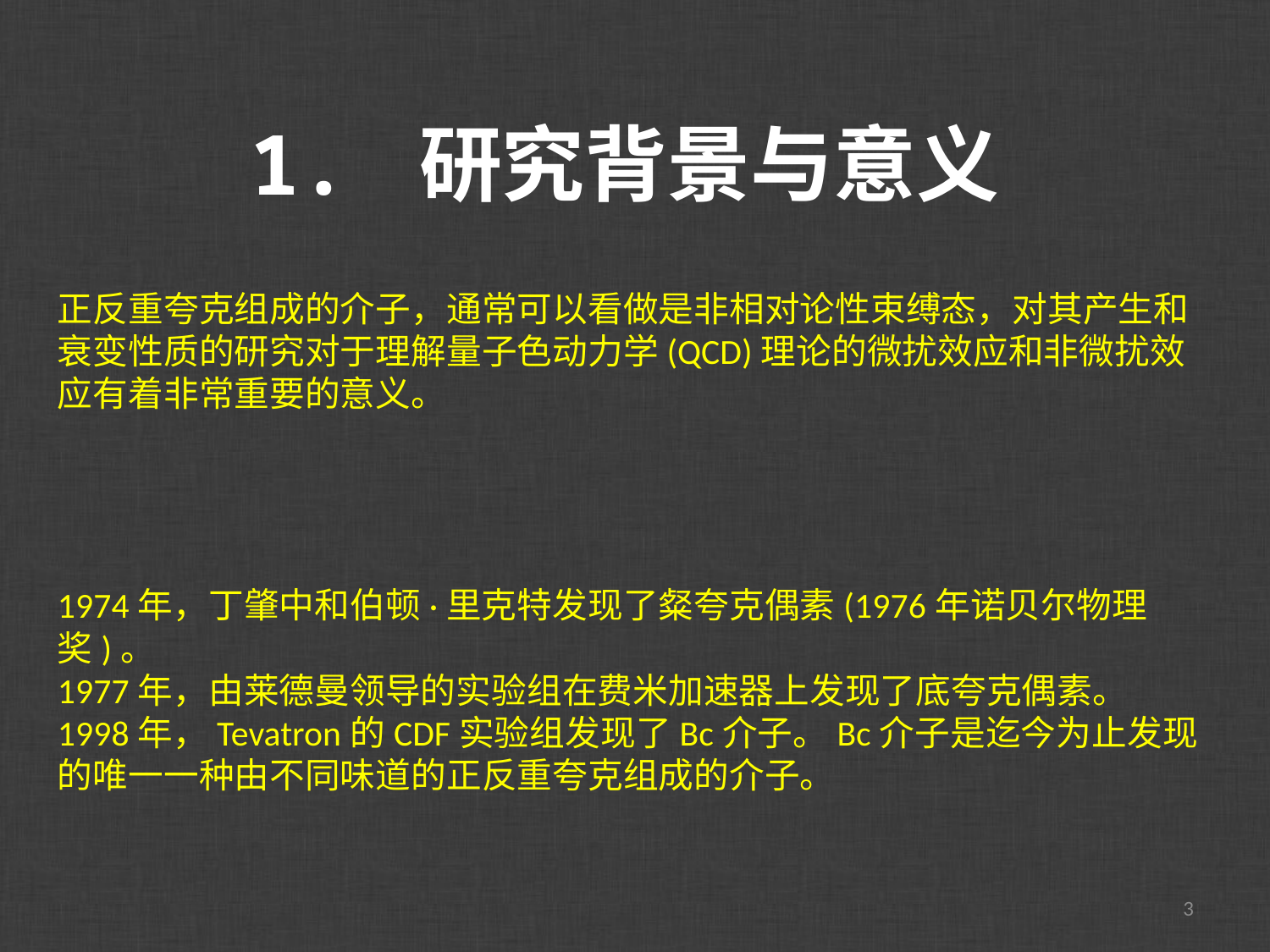

1. 研究背景与意义

正反重夸克组成的介子，通常可以看做是非相对论性束缚态，对其产生和衰变性质的研究对于理解量子色动力学(QCD)理论的微扰效应和非微扰效应有着非常重要的意义。

1974年，丁肇中和伯顿·里克特发现了粲夸克偶素(1976年诺贝尔物理奖)。
1977年，由莱德曼领导的实验组在费米加速器上发现了底夸克偶素。
1998年，Tevatron的CDF实验组发现了Bc介子。Bc介子是迄今为止发现的唯一一种由不同味道的正反重夸克组成的介子。

3